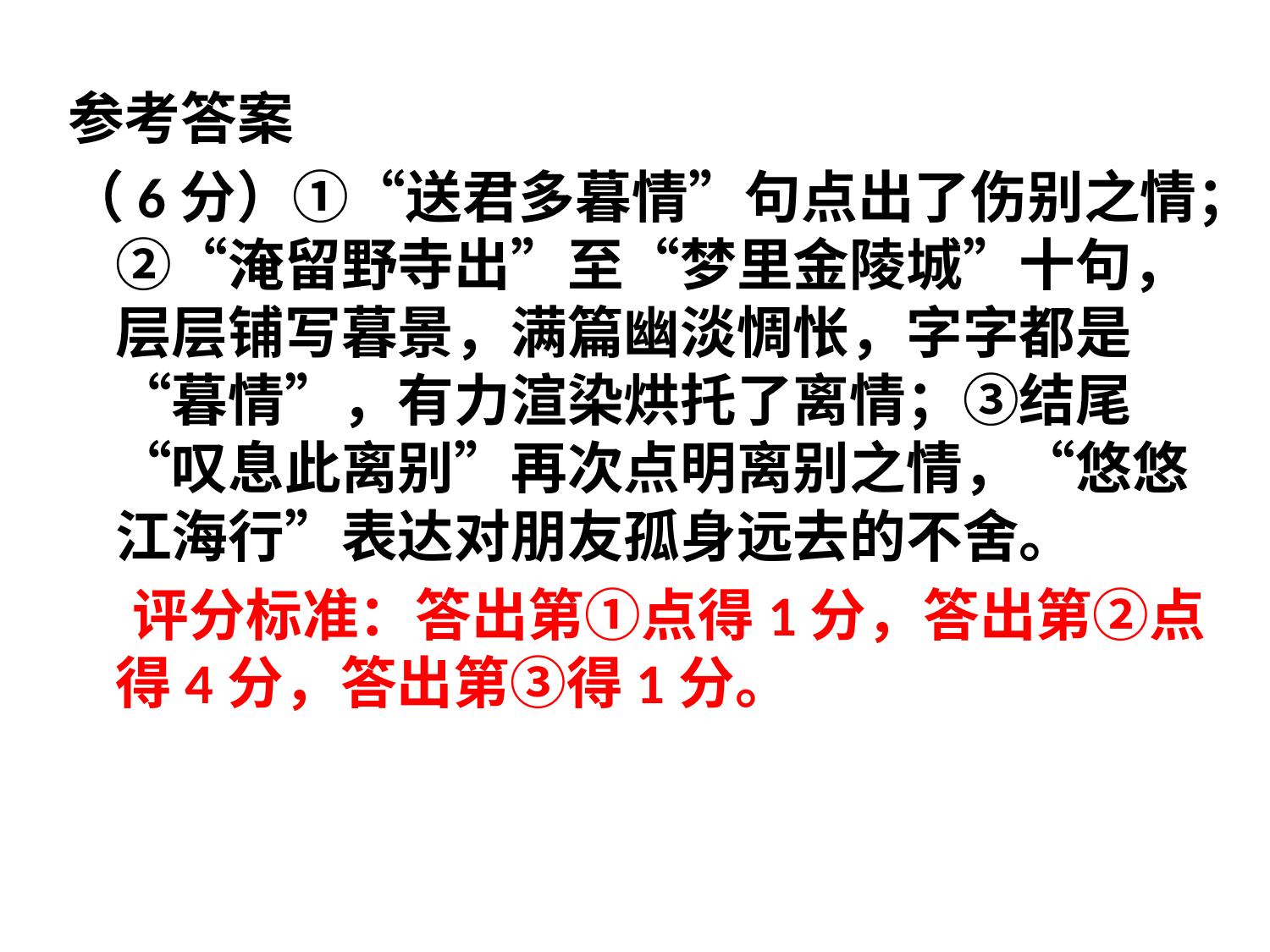

参考答案
（6分）①“送君多暮情”句点出了伤别之情；②“淹留野寺出”至“梦里金陵城”十句，层层铺写暮景，满篇幽淡惆怅，字字都是“暮情”，有力渲染烘托了离情；③结尾“叹息此离别”再次点明离别之情，“悠悠江海行”表达对朋友孤身远去的不舍。
    评分标准：答出第①点得1分，答出第②点得4分，答出第③得1分。